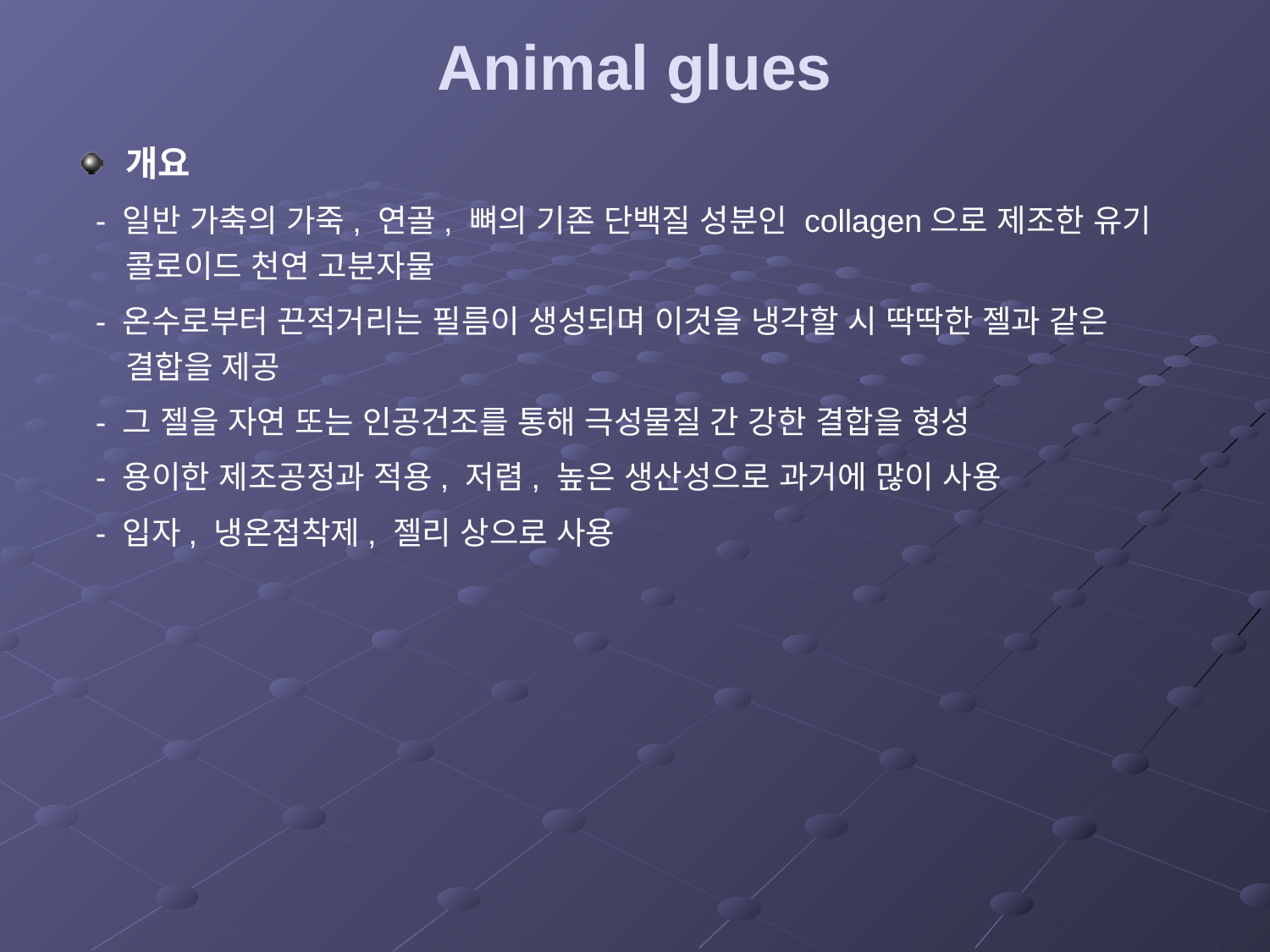

# Animal glues
개요
  - 일반 가축의 가죽, 연골, 뼈의 기존 단백질 성분인 collagen으로 제조한 유기 콜로이드 천연 고분자물
  - 온수로부터 끈적거리는 필름이 생성되며 이것을 냉각할 시 딱딱한 젤과 같은 결합을 제공
  - 그 젤을 자연 또는 인공건조를 통해 극성물질 간 강한 결합을 형성
  - 용이한 제조공정과 적용, 저렴, 높은 생산성으로 과거에 많이 사용
  - 입자, 냉온접착제, 젤리 상으로 사용